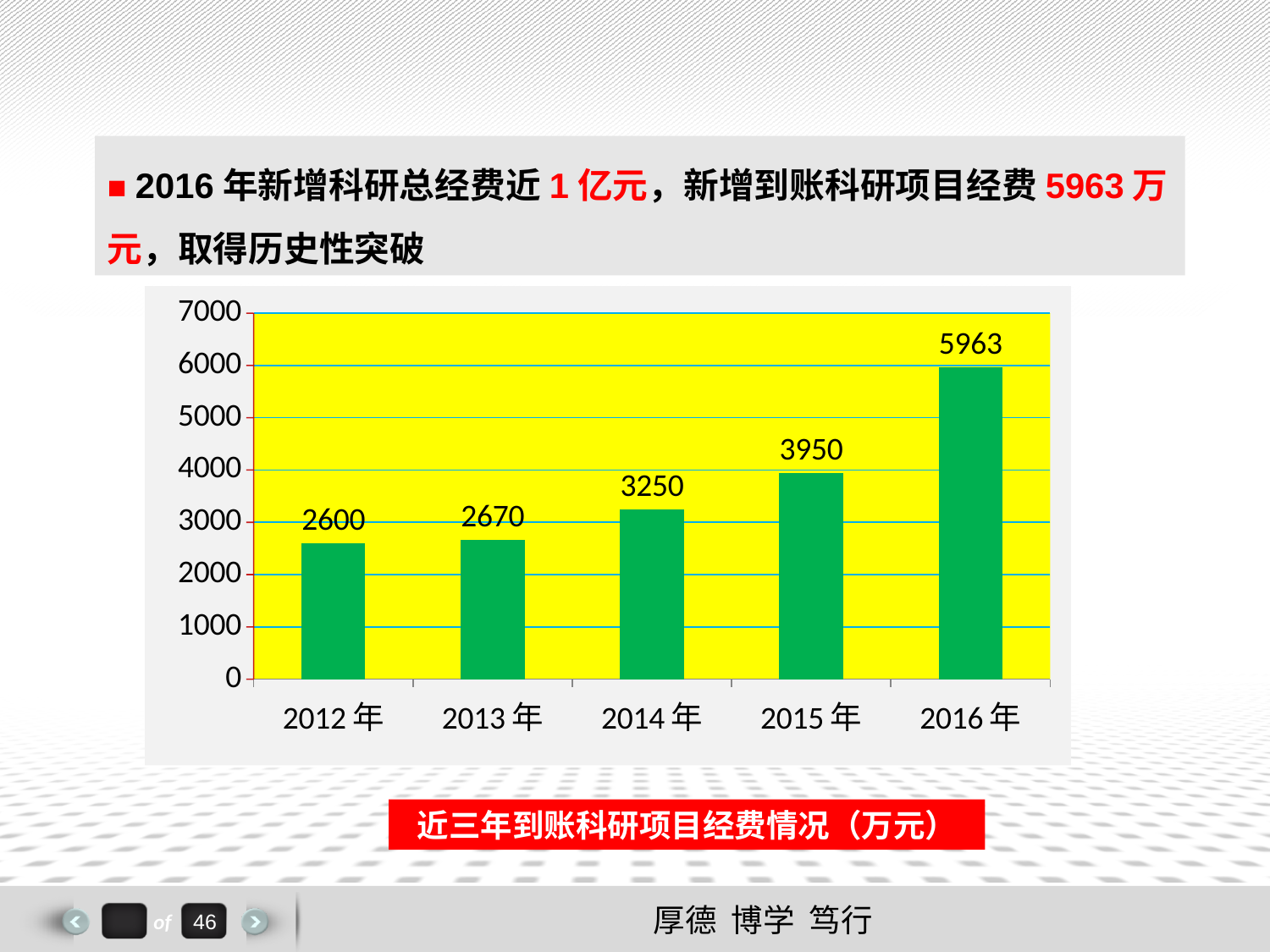

■ 2016年新增科研总经费近1亿元，新增到账科研项目经费5963万元，取得历史性突破

### Chart

| Category | 到帐经费 |
|---|---|
| 2012年 | 2600.0 |
| 2013年 | 2670.0 |
| 2014年 | 3250.0 |
| 2015年 | 3950.0 |
| 2016年 | 5963.0 |
近三年到账科研项目经费情况（万元）